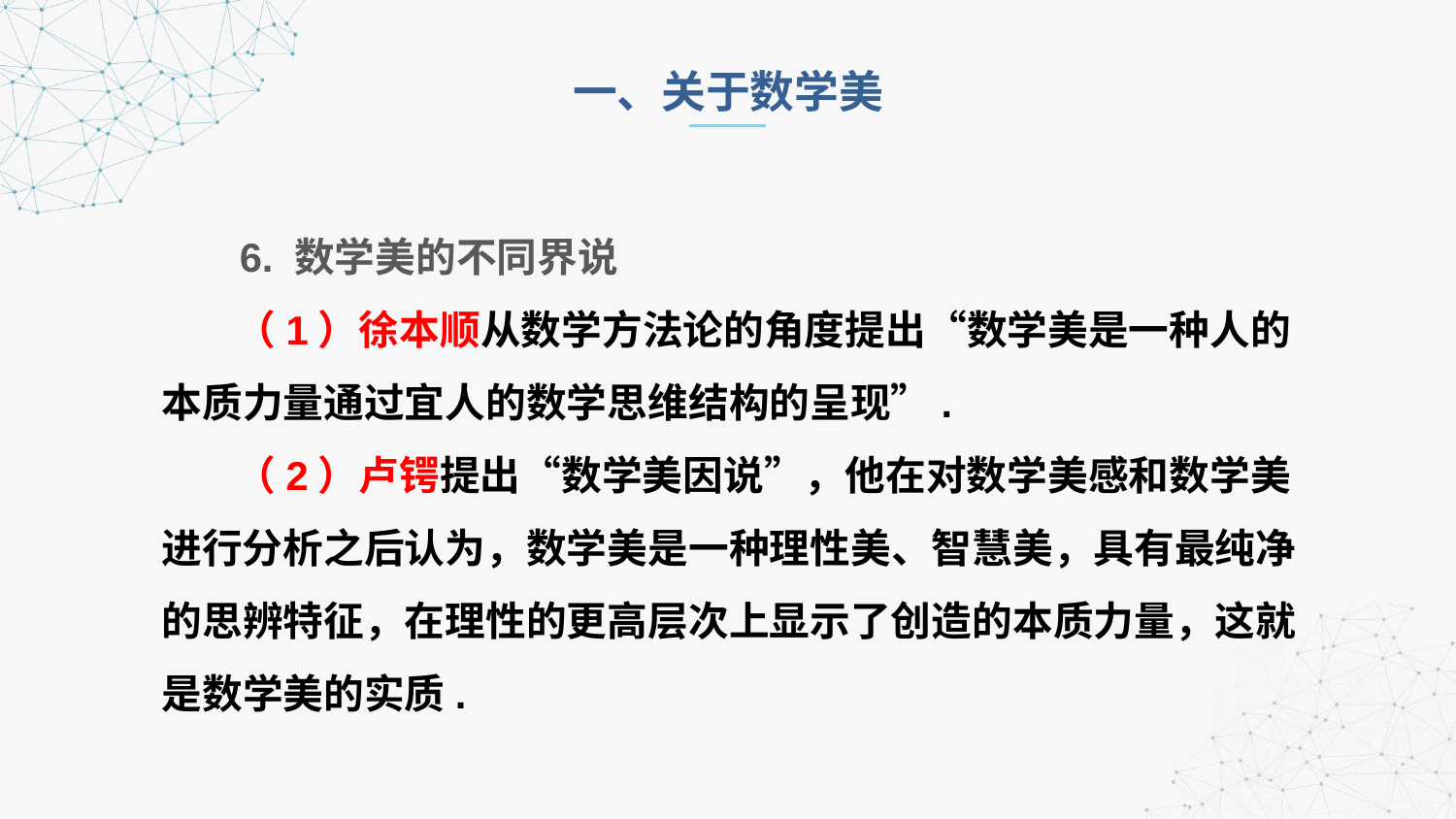

一、关于数学美
       6. 数学美的不同界说
       （1）徐本顺从数学方法论的角度提出“数学美是一种人的本质力量通过宜人的数学思维结构的呈现”.
       （2）卢锷提出“数学美因说”，他在对数学美感和数学美进行分析之后认为，数学美是一种理性美、智慧美，具有最纯净的思辨特征，在理性的更高层次上显示了创造的本质力量，这就是数学美的实质.